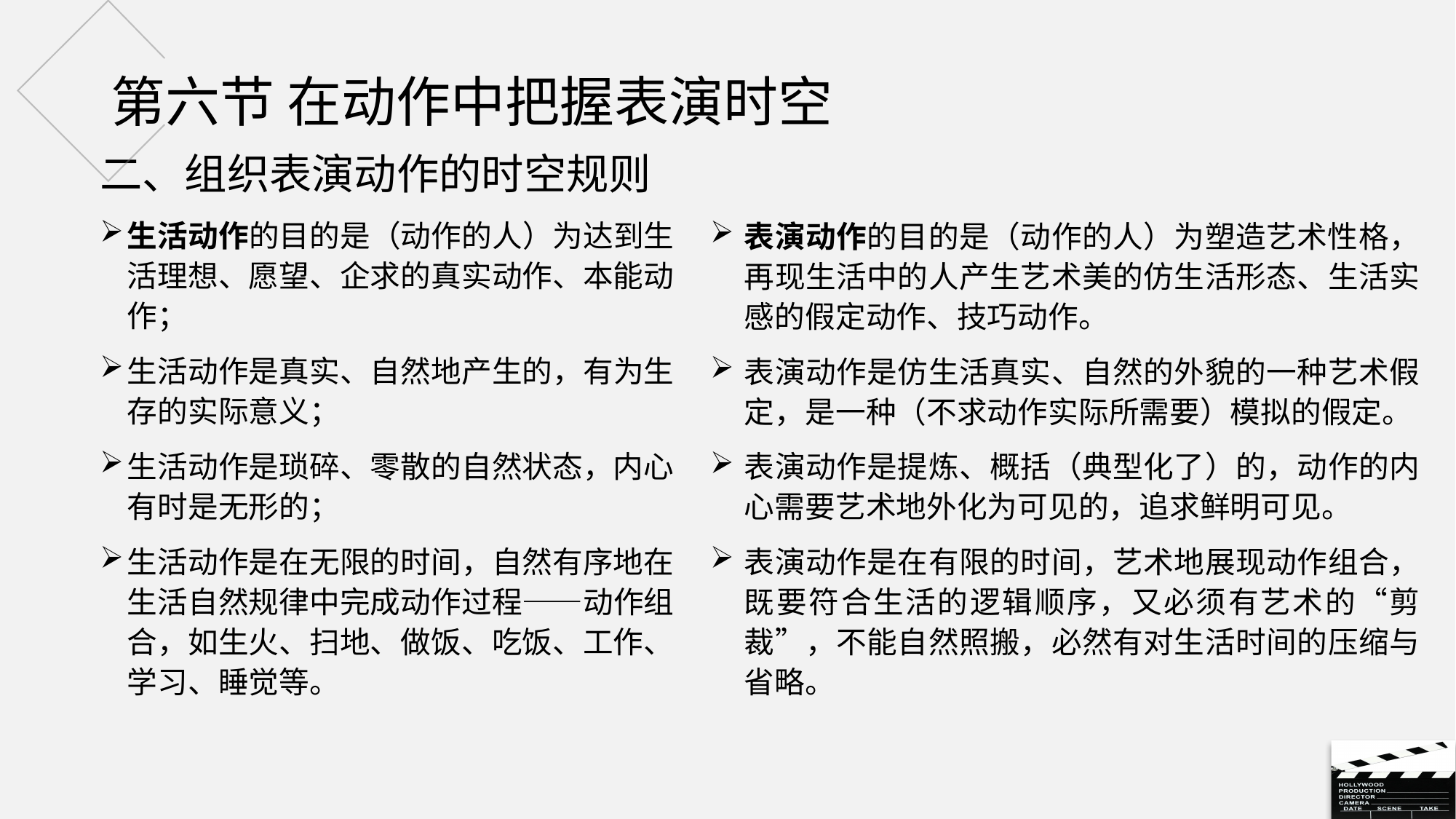

# 第六节 在动作中把握表演时空
二、组织表演动作的时空规则
生活动作的目的是（动作的人）为达到生活理想、愿望、企求的真实动作、本能动作；
生活动作是真实、自然地产生的，有为生存的实际意义；
生活动作是琐碎、零散的自然状态，内心有时是无形的；
生活动作是在无限的时间，自然有序地在生活自然规律中完成动作过程——动作组合，如生火、扫地、做饭、吃饭、工作、学习、睡觉等。
表演动作的目的是（动作的人）为塑造艺术性格，再现生活中的人产生艺术美的仿生活形态、生活实感的假定动作、技巧动作。
表演动作是仿生活真实、自然的外貌的一种艺术假定，是一种（不求动作实际所需要）模拟的假定。
表演动作是提炼、概括（典型化了）的，动作的内心需要艺术地外化为可见的，追求鲜明可见。
表演动作是在有限的时间，艺术地展现动作组合，既要符合生活的逻辑顺序，又必须有艺术的“剪裁”，不能自然照搬，必然有对生活时间的压缩与省略。